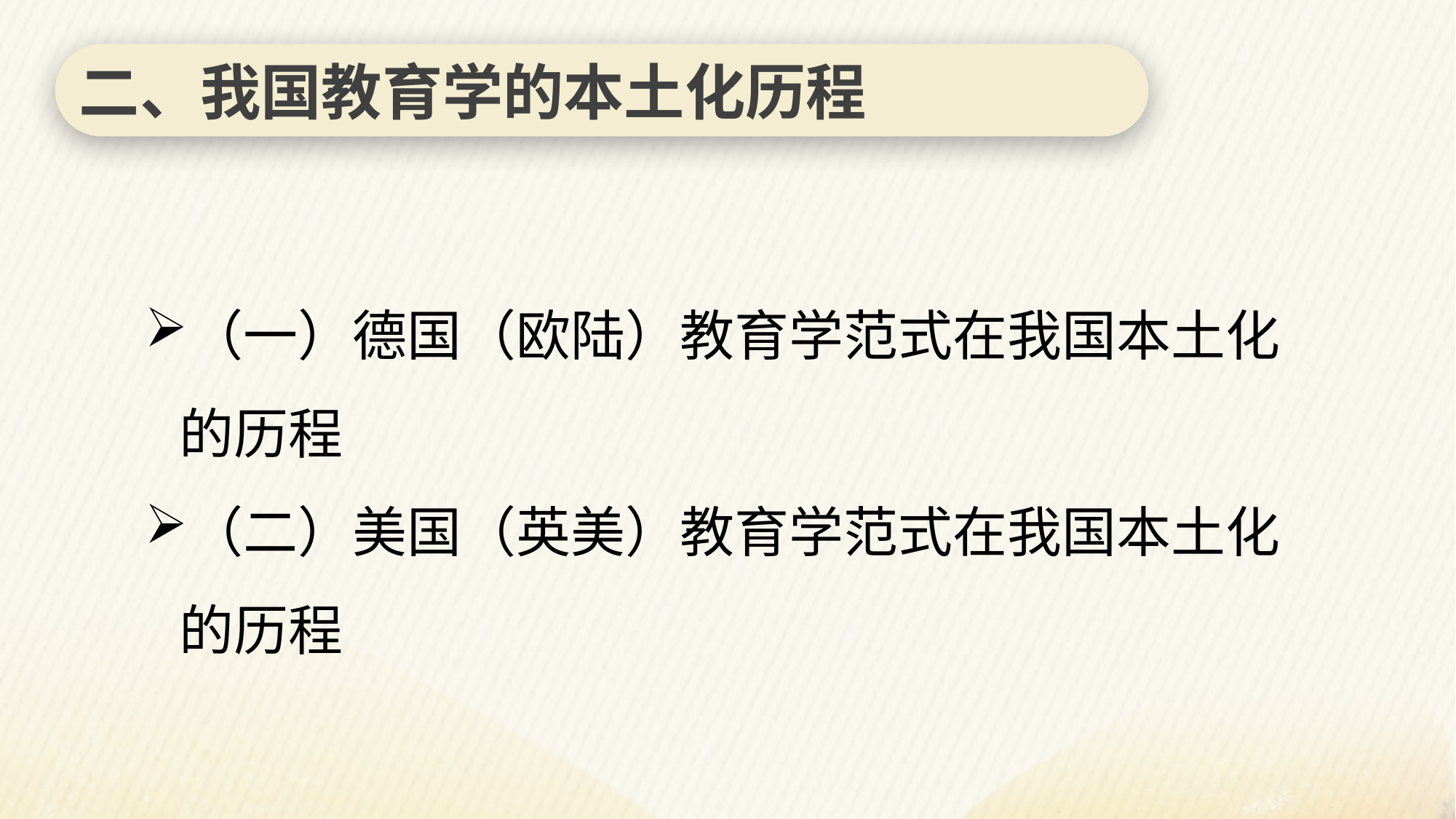

二、我国教育学的本土化历程
（一）德国（欧陆）教育学范式在我国本土化的历程
（二）美国（英美）教育学范式在我国本土化的历程